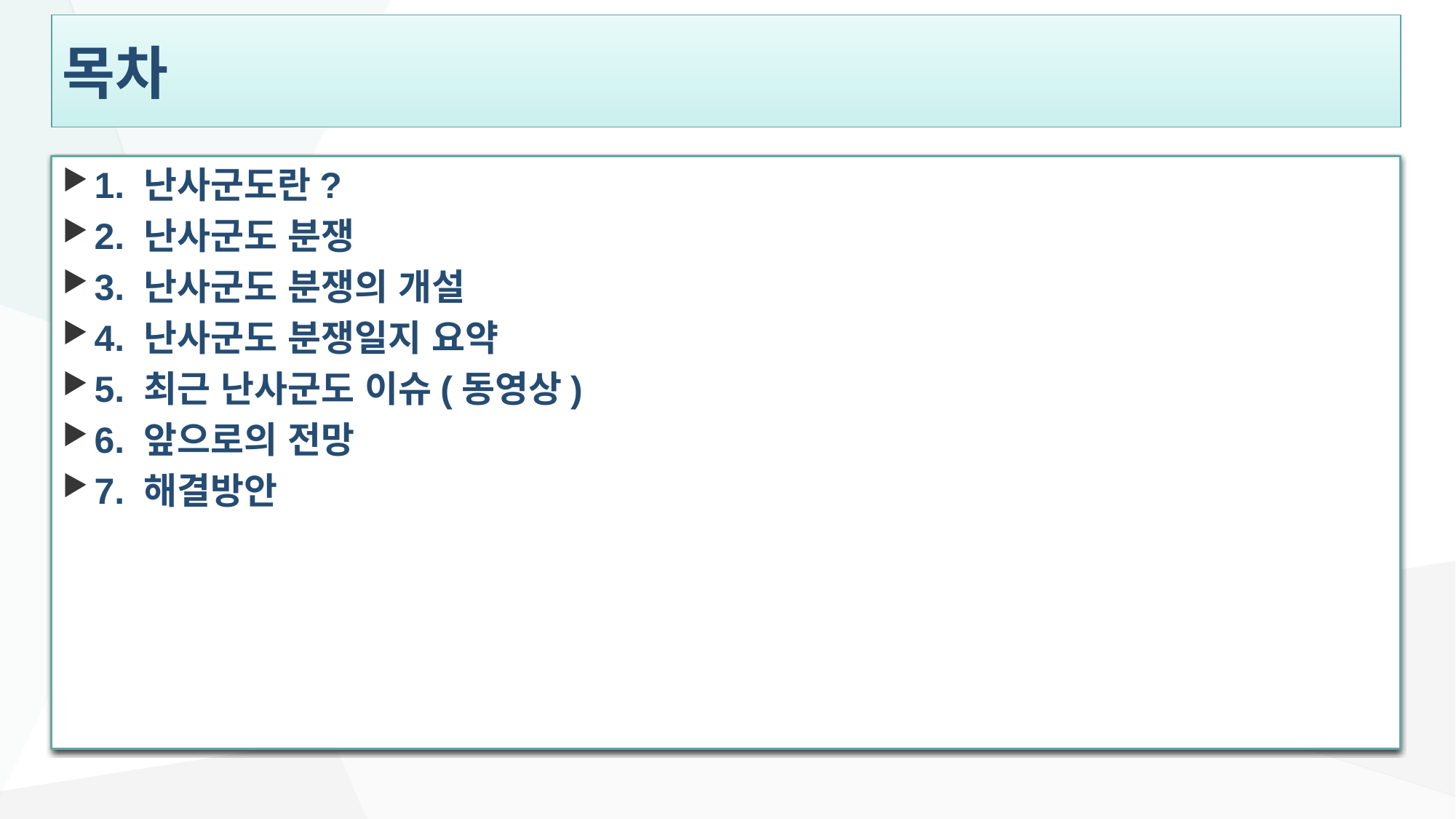

# 목차
1. 난사군도란?
2. 난사군도 분쟁
3. 난사군도 분쟁의 개설
4. 난사군도 분쟁일지 요약
5. 최근 난사군도 이슈(동영상)
6. 앞으로의 전망
7. 해결방안